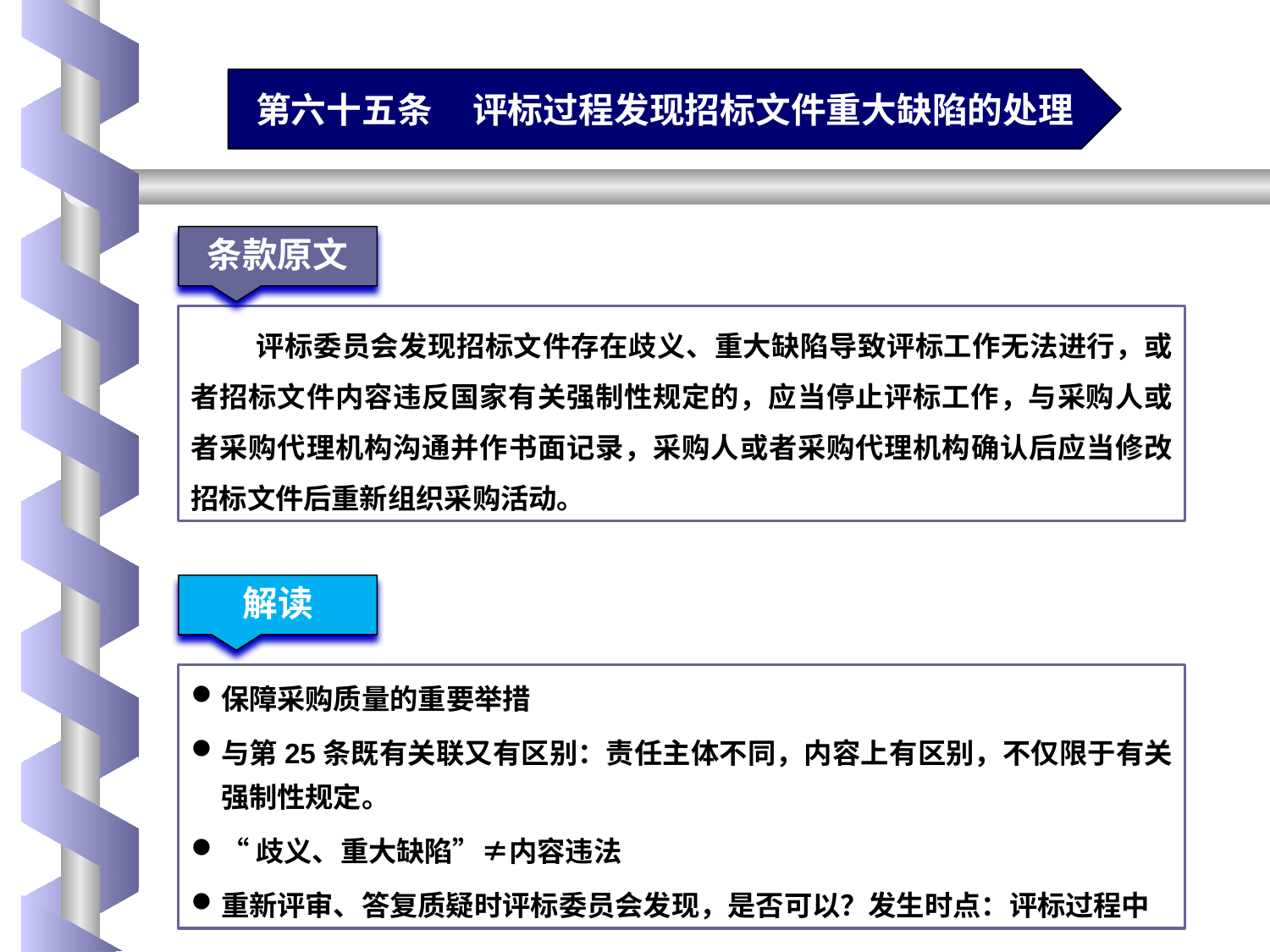

第六十五条     评标过程发现招标文件重大缺陷的处理
条款原文
评标委员会发现招标文件存在歧义、重大缺陷导致评标工作无法进行，或者招标文件内容违反国家有关强制性规定的，应当停止评标工作，与采购人或者采购代理机构沟通并作书面记录，采购人或者采购代理机构确认后应当修改招标文件后重新组织采购活动。
解读
保障采购质量的重要举措
与第25条既有关联又有区别：责任主体不同，内容上有区别，不仅限于有关强制性规定。
“歧义、重大缺陷”≠内容违法
重新评审、答复质疑时评标委员会发现，是否可以？发生时点：评标过程中